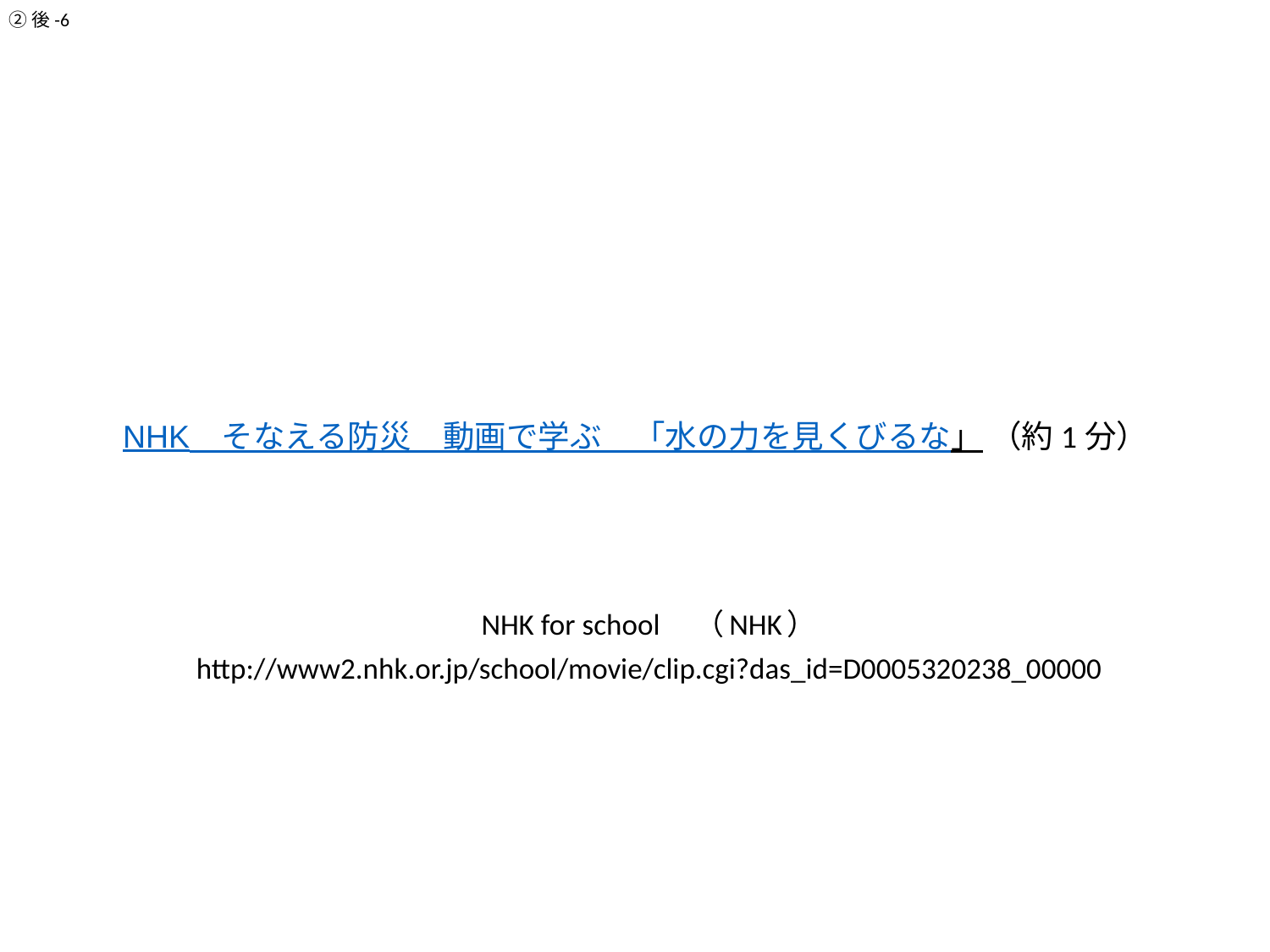

②後-6
NHK　そなえる防災　動画で学ぶ　「水の力を見くびるな」 （約1分）
NHK for school　（NHK）
http://www2.nhk.or.jp/school/movie/clip.cgi?das_id=D0005320238_00000